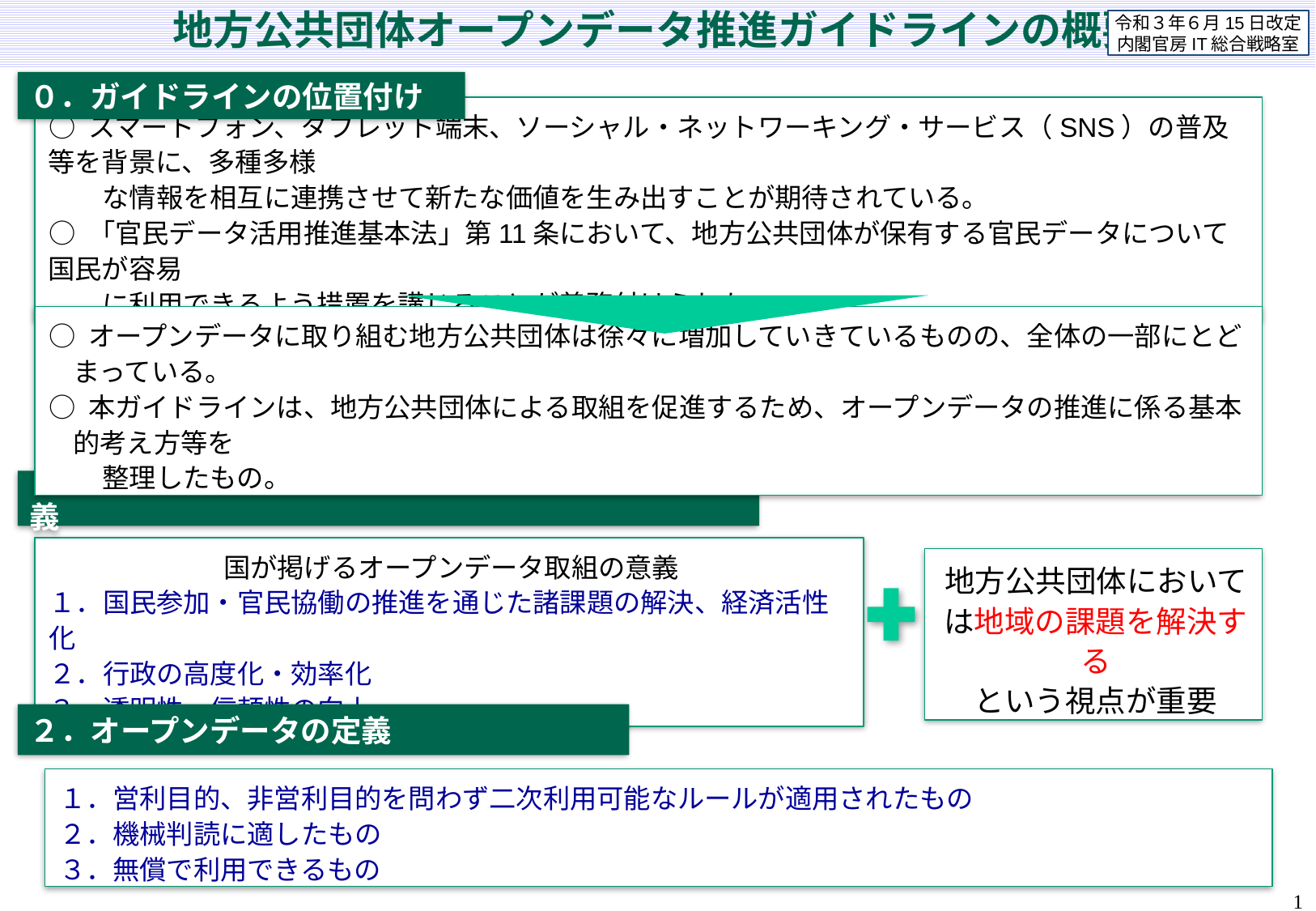

地方公共団体オープンデータ推進ガイドラインの概要
令和３年６月15日改定
内閣官房IT総合戦略室
０．ガイドラインの位置付け
○ スマートフォン、タブレット端末、ソーシャル・ネットワーキング・サービス（SNS）の普及等を背景に、多種多様
　　な情報を相互に連携させて新たな価値を生み出すことが期待されている。
○ 「官民データ活用推進基本法」第11条において、地方公共団体が保有する官民データについて国民が容易
　　に利用できるよう措置を講じることが義務付けられた。

○ オープンデータに取り組む地方公共団体は徐々に増加していきているものの、全体の一部にとどまっている。
○ 本ガイドラインは、地方公共団体による取組を促進するため、オープンデータの推進に係る基本的考え方等を
　　整理したもの。
１．地方公共団体におけるオープンデータ推進の意義
国が掲げるオープンデータ取組の意義
１．国民参加・官民協働の推進を通じた諸課題の解決、経済活性化
２．行政の高度化・効率化
３．透明性・信頼性の向上
地方公共団体においては地域の課題を解決する
という視点が重要

２．オープンデータの定義
１．営利目的、非営利目的を問わず二次利用可能なルールが適用されたもの
２．機械判読に適したもの
３．無償で利用できるもの
1